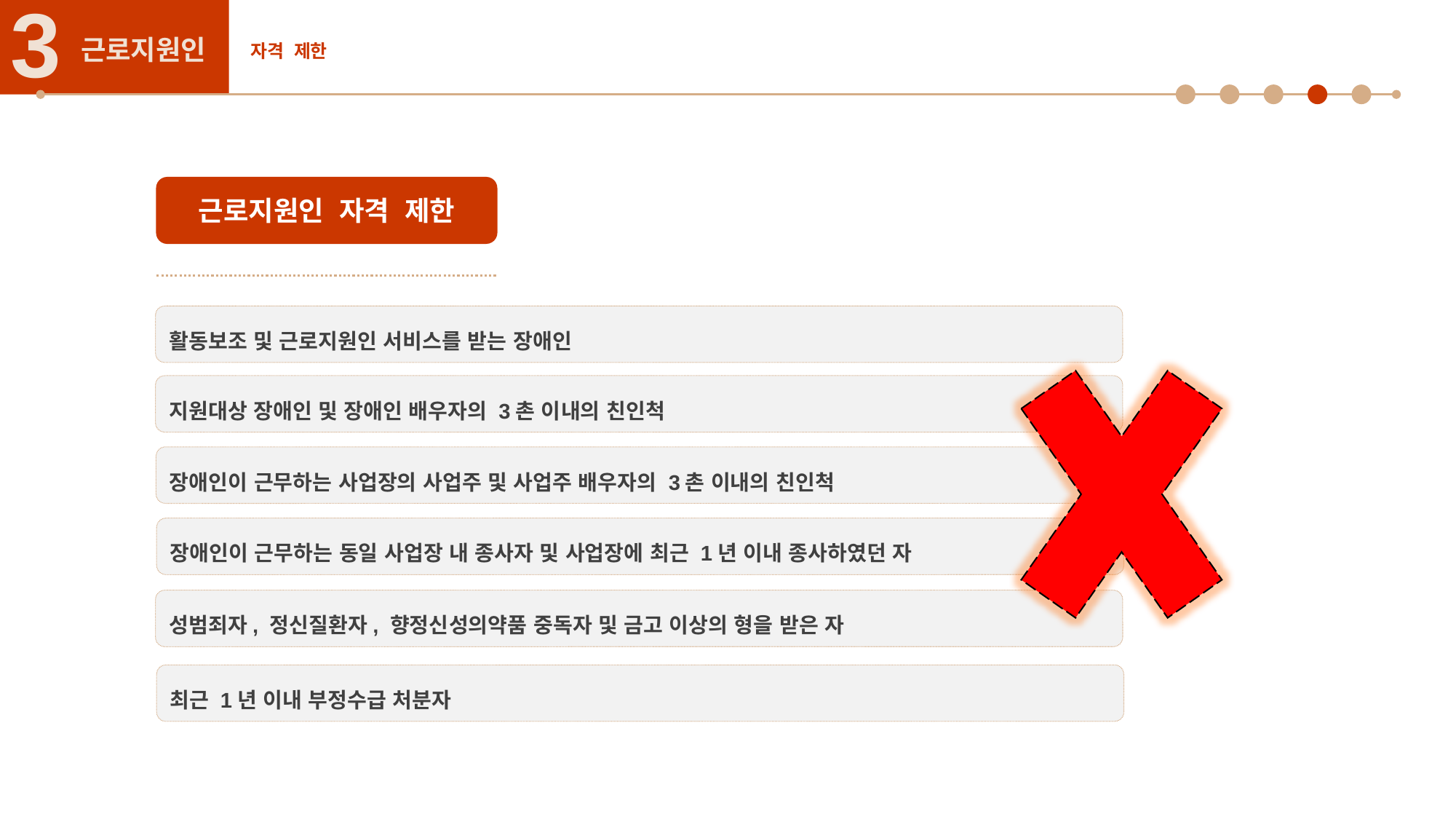

3

근로지원인
 자격  제한

근로지원인  자격  제한

활동보조 및 근로지원인 서비스를 받는 장애인
지원대상 장애인 및 장애인 배우자의 3촌 이내의 친인척
장애인이 근무하는 사업장의 사업주 및 사업주 배우자의 3촌 이내의 친인척
장애인이 근무하는 동일 사업장 내 종사자 및 사업장에 최근 1년 이내 종사하였던 자
성범죄자, 정신질환자, 향정신성의약품 중독자 및 금고 이상의 형을 받은 자
최근 1년 이내 부정수급 처분자